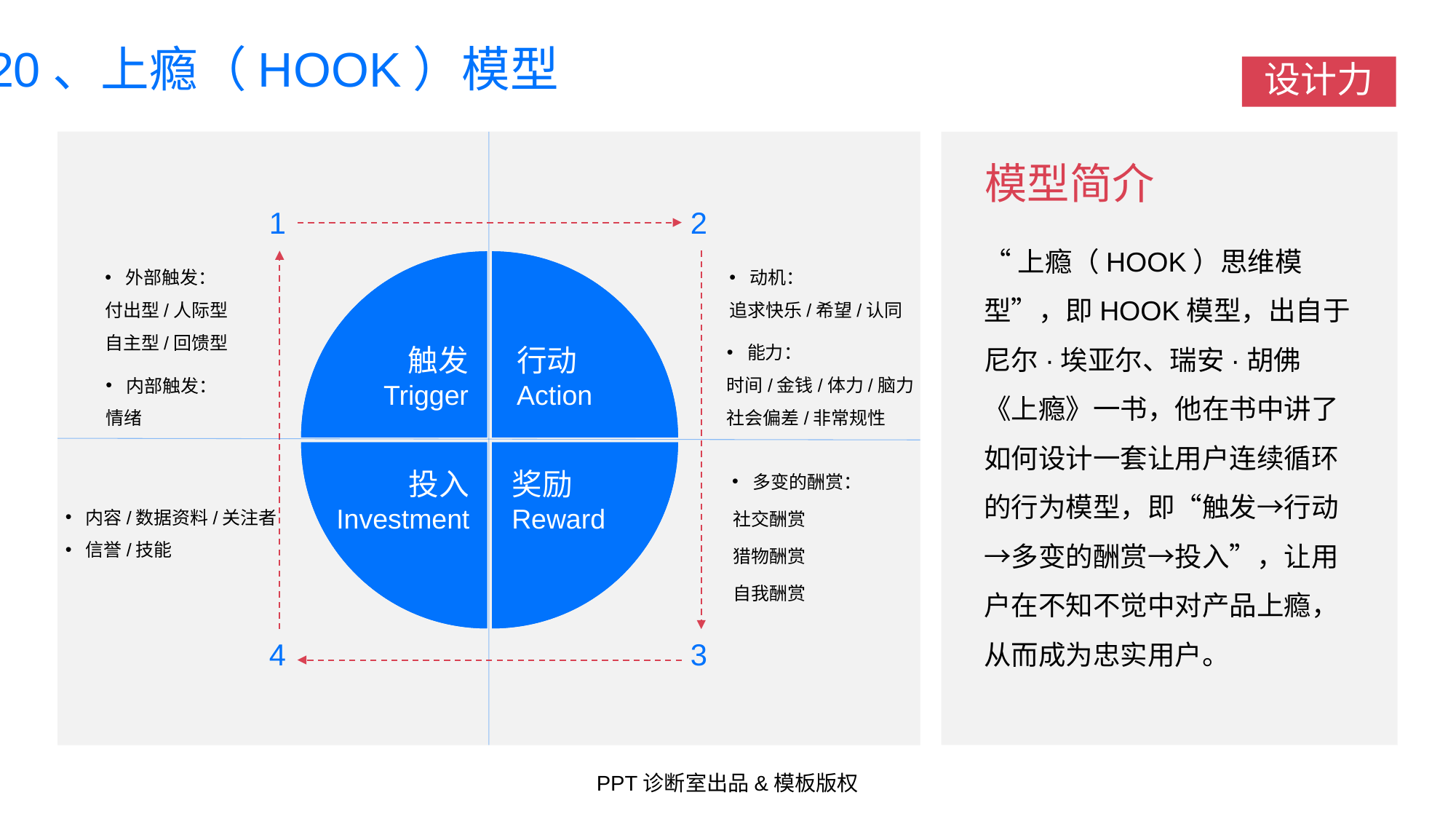

20、上瘾（HOOK）模型
设计力

模型简介
1
2

触发
Trigger
行动
Action
投入
Investment
奖励
Reward
4
3
外部触发：
付出型/人际型
自主型/回馈型
动机：
追求快乐/希望/认同
能力：
时间/金钱/体力/脑力
社会偏差/非常规性
内部触发：
情绪
多变的酬赏：
社交酬赏
猎物酬赏
自我酬赏
内容/数据资料/关注者
信誉/技能
“上瘾（HOOK）思维模型”，即HOOK模型，出自于尼尔·埃亚尔、瑞安·胡佛《上瘾》一书，他在书中讲了如何设计一套让用户连续循环的行为模型，即“触发→行动→多变的酬赏→投入”，让用户在不知不觉中对产品上瘾，从而成为忠实用户。
PPT诊断室出品&模板版权